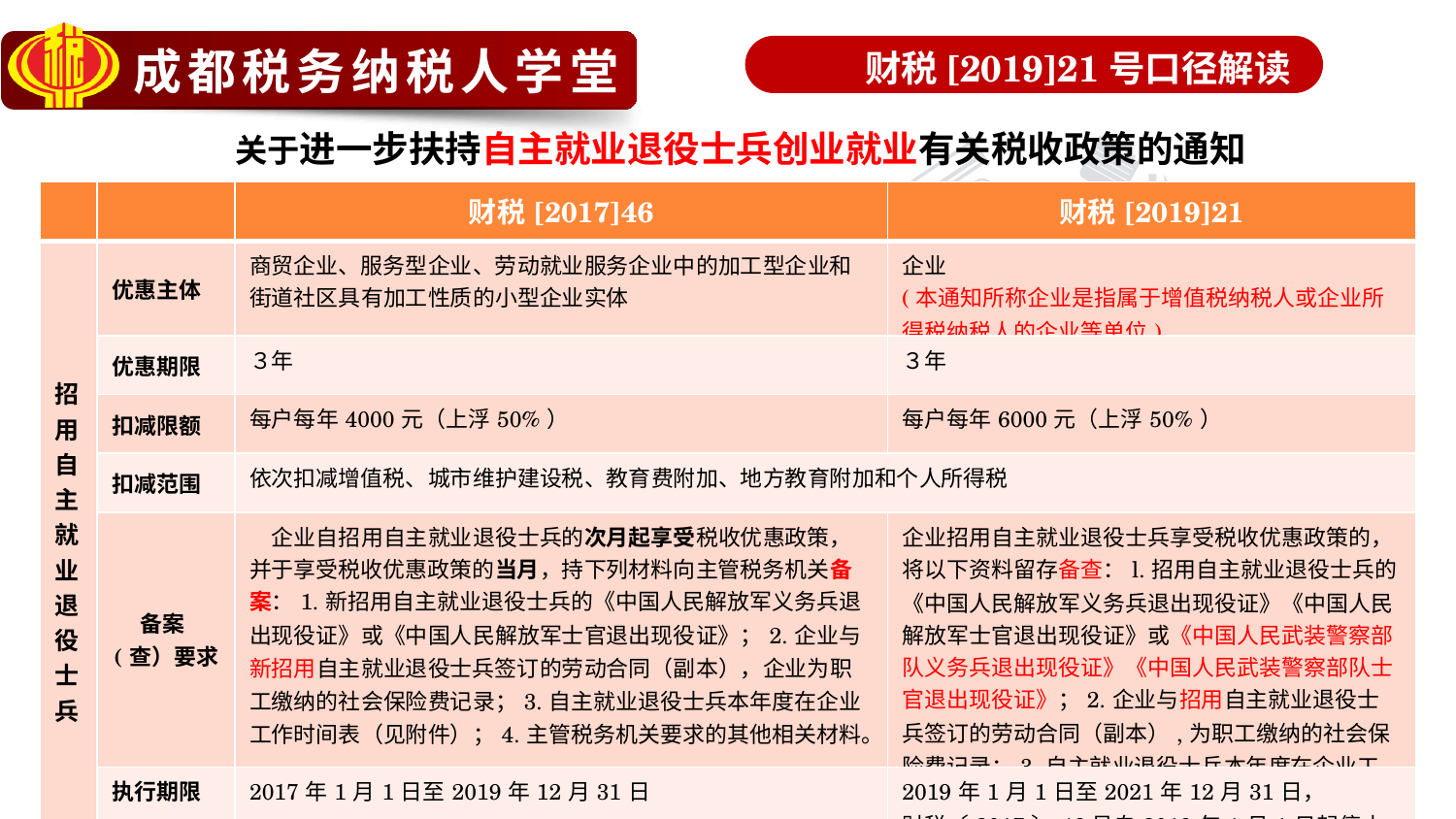

财税[2019]21号口径解读

关于进一步扶持自主就业退役士兵创业就业有关税收政策的通知

|  |  | 财税[2017]46 | 财税[2019]21 |
| --- | --- | --- | --- |
| 招 用 自 主 就 业 退 役 士 兵 | 优惠主体 | 商贸企业、服务型企业、劳动就业服务企业中的加工型企业和街道社区具有加工性质的小型企业实体 | 企业 (本通知所称企业是指属于增值税纳税人或企业所得税纳税人的企业等单位) |
|  | 优惠期限 | ３年 | ３年 |
|  | 扣减限额 | 每户每年4000元（上浮50%） | 每户每年6000元（上浮50%） |
|  | 扣减范围 | 依次扣减增值税、城市维护建设税、教育费附加、地方教育附加和个人所得税 |  |
|  | 备案(查）要求 | 企业自招用自主就业退役士兵的次月起享受税收优惠政策，并于享受税收优惠政策的当月，持下列材料向主管税务机关备案：1.新招用自主就业退役士兵的《中国人民解放军义务兵退出现役证》或《中国人民解放军士官退出现役证》；2.企业与新招用自主就业退役士兵签订的劳动合同（副本），企业为职工缴纳的社会保险费记录；3.自主就业退役士兵本年度在企业工作时间表（见附件）；4.主管税务机关要求的其他相关材料。 | 企业招用自主就业退役士兵享受税收优惠政策的，将以下资料留存备查：l.招用自主就业退役士兵的《中国人民解放军义务兵退出现役证》《中国人民解放军士官退出现役证》或《中国人民武装警察部队义务兵退出现役证》《中国人民武装警察部队士官退出现役证》；2.企业与招用自主就业退役士兵签订的劳动合同（副本）,为职工缴纳的社会保险费记录；3.自主就业退役士兵本年度在企业工作时间表(见附件)。 |
|  | 执行期限 | 2017年1月1日至2019年12月31日 | 2019年1月1日至2021年12月31日， 财税〔2017〕46号自2019年1月1日起停止执行 |